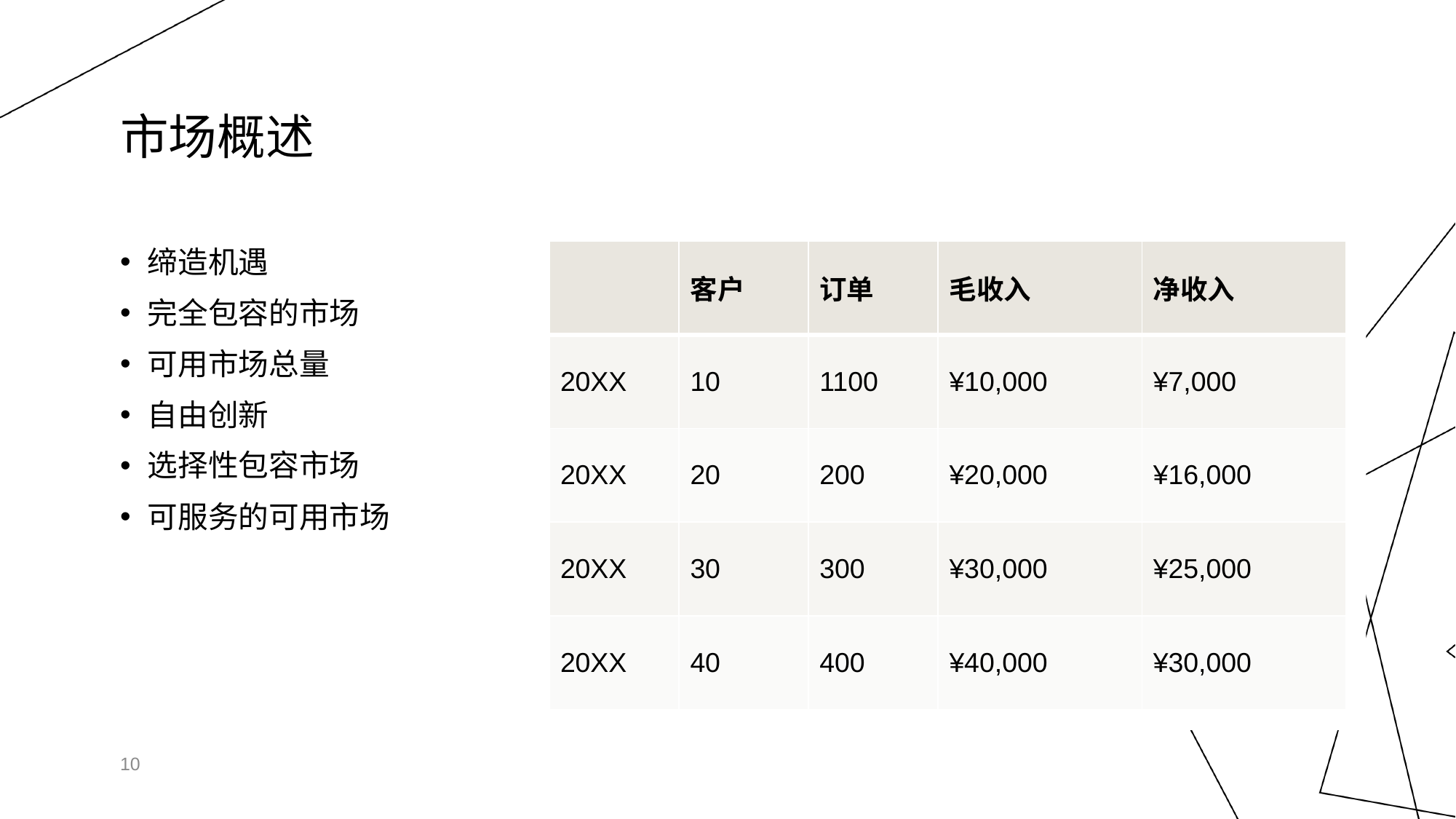

# 市场概述
|  | 客户 | 订单 | 毛收入 | 净收入 |
| --- | --- | --- | --- | --- |
| 20XX | 10 | 1100 | ¥10,000 | ¥7,000 |
| 20XX | 20 | 200 | ¥20,000 | ¥16,000 |
| 20XX | 30 | 300 | ¥30,000 | ¥25,000 |
| 20XX | 40 | 400 | ¥40,000 | ¥30,000 |
缔造机遇
完全包容的市场
可用市场总量
自由创新
选择性包容市场
可服务的可用市场
10